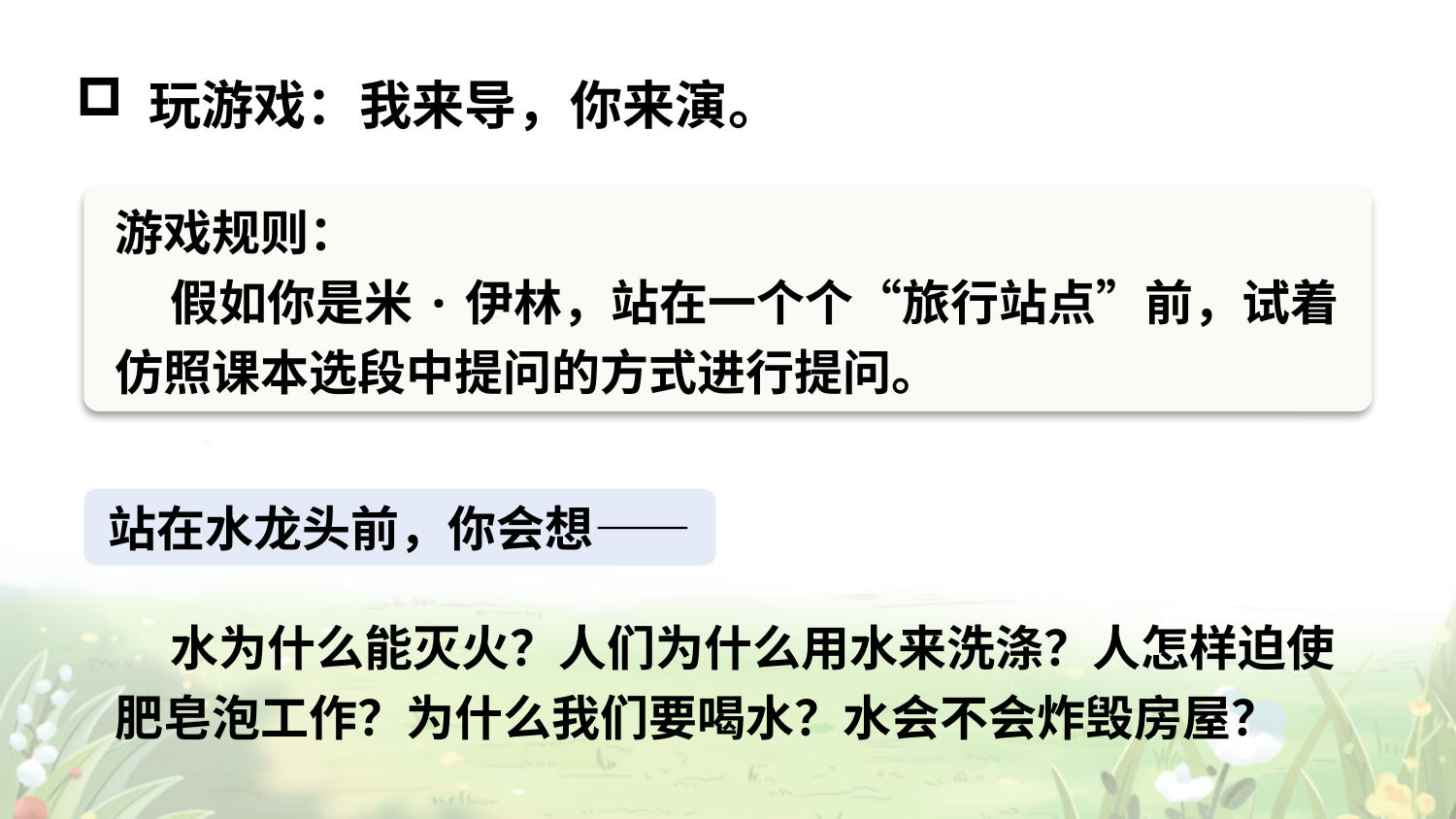

玩游戏：我来导，你来演。
游戏规则：
    假如你是米·伊林，站在一个个“旅行站点”前，试着仿照课本选段中提问的方式进行提问。

站在水龙头前，你会想——
    水为什么能灭火？人们为什么用水来洗涤？人怎样迫使肥皂泡工作？为什么我们要喝水？水会不会炸毁房屋？